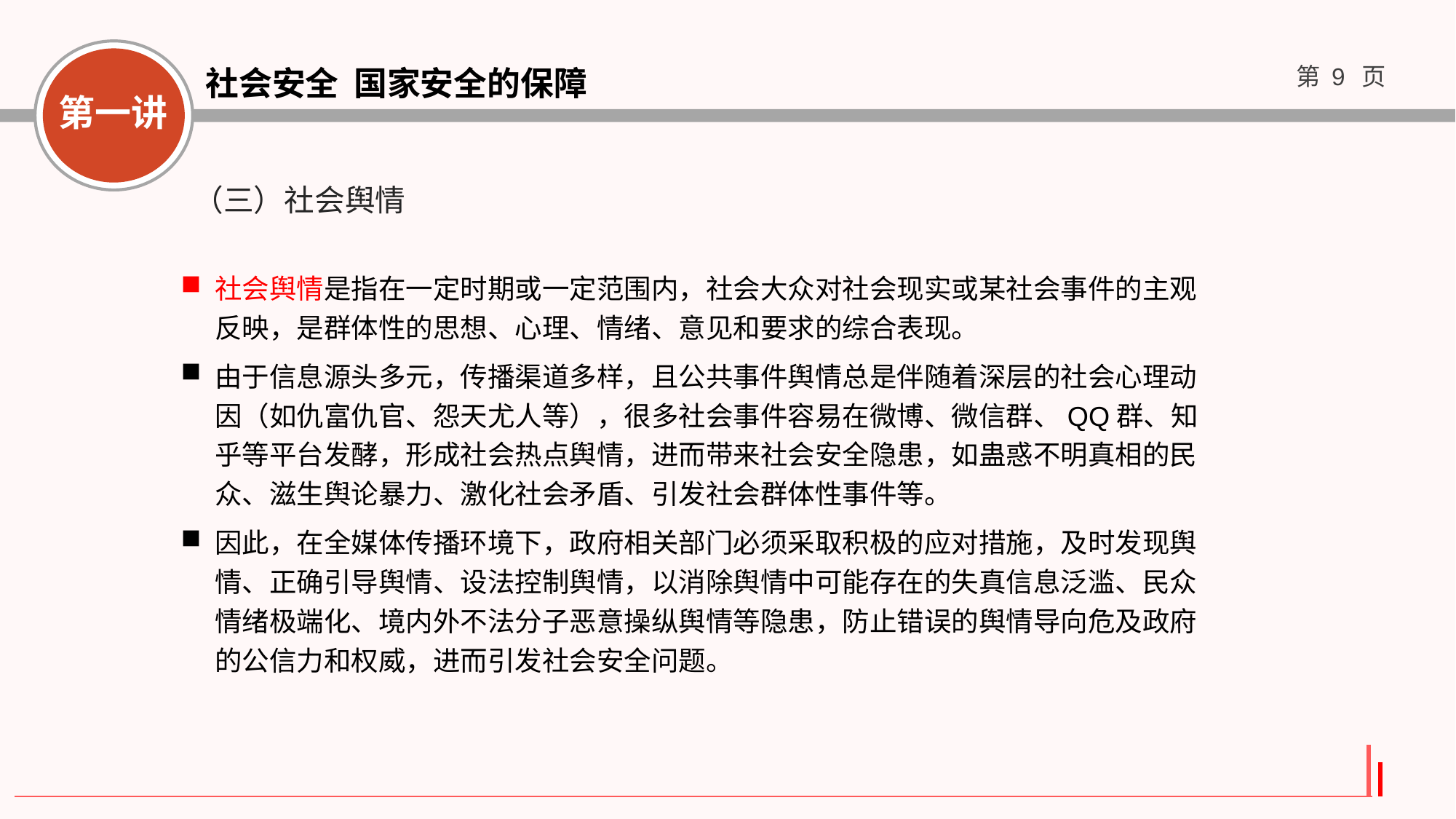

（三）社会舆情
社会舆情是指在一定时期或一定范围内，社会大众对社会现实或某社会事件的主观反映，是群体性的思想、心理、情绪、意见和要求的综合表现。
由于信息源头多元，传播渠道多样，且公共事件舆情总是伴随着深层的社会心理动因（如仇富仇官、怨天尤人等），很多社会事件容易在微博、微信群、QQ群、知乎等平台发酵，形成社会热点舆情，进而带来社会安全隐患，如蛊惑不明真相的民众、滋生舆论暴力、激化社会矛盾、引发社会群体性事件等。
因此，在全媒体传播环境下，政府相关部门必须采取积极的应对措施，及时发现舆情、正确引导舆情、设法控制舆情，以消除舆情中可能存在的失真信息泛滥、民众情绪极端化、境内外不法分子恶意操纵舆情等隐患，防止错误的舆情导向危及政府的公信力和权威，进而引发社会安全问题。